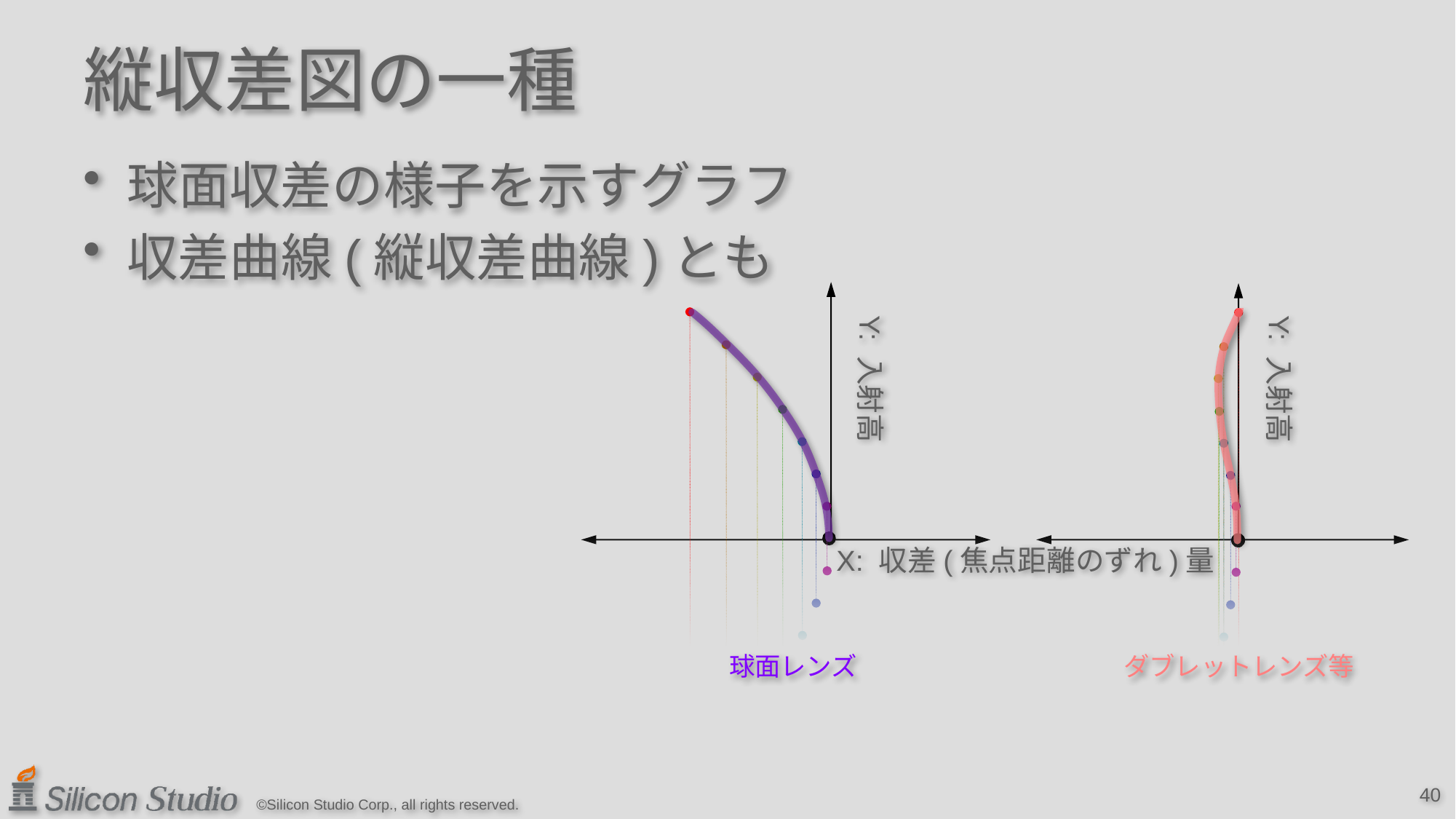

# 縦収差図の一種
球面収差の様子を示すグラフ
収差曲線(縦収差曲線)とも

Y: 入射高
Y: 入射高

X: 収差(焦点距離のずれ)量

球面レンズ
ダブレットレンズ等